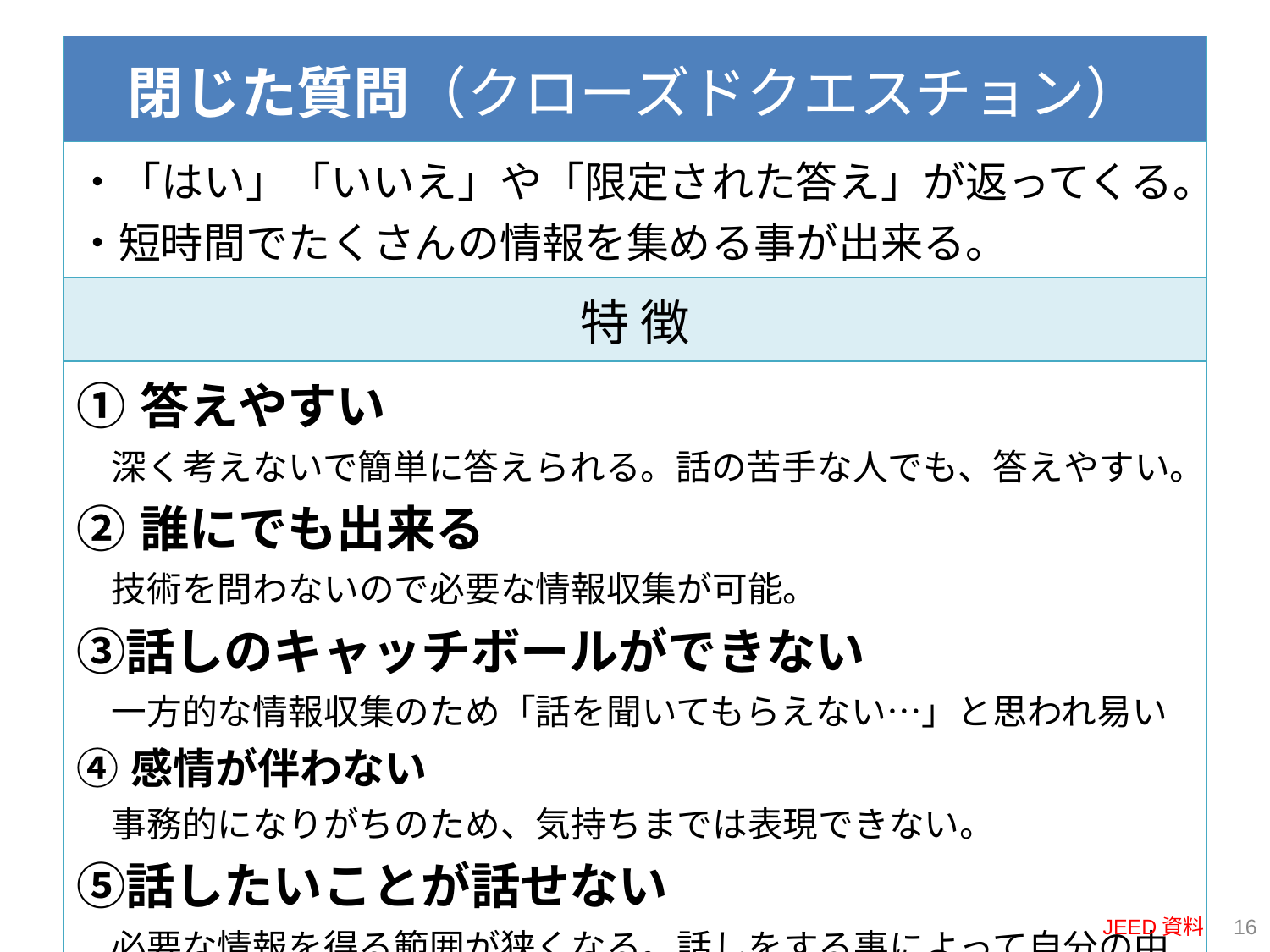

| 閉じた質問（クローズドクエスチョン） |
| --- |
| ・「はい」「いいえ」や「限定された答え」が返ってくる。 ・短時間でたくさんの情報を集める事が出来る。 |
| 特 徴 |
| ①答えやすい 　深く考えないで簡単に答えられる。話の苦手な人でも、答えやすい。 ②誰にでも出来る 　技術を問わないので必要な情報収集が可能。 ③話しのキャッチボールができない 　一方的な情報収集のため「話を聞いてもらえない…」と思われ易い ④感情が伴わない 　事務的になりがちのため、気持ちまでは表現できない。 ⑤話したいことが話せない 　必要な情報を得る範囲が狭くなる。話しをする事によって自分の中 で「事柄」や「気持ち」を整理する事が出来ないため本当は何が言 いた いのかという情報を得ることは難しい。 |
JEED資料
16